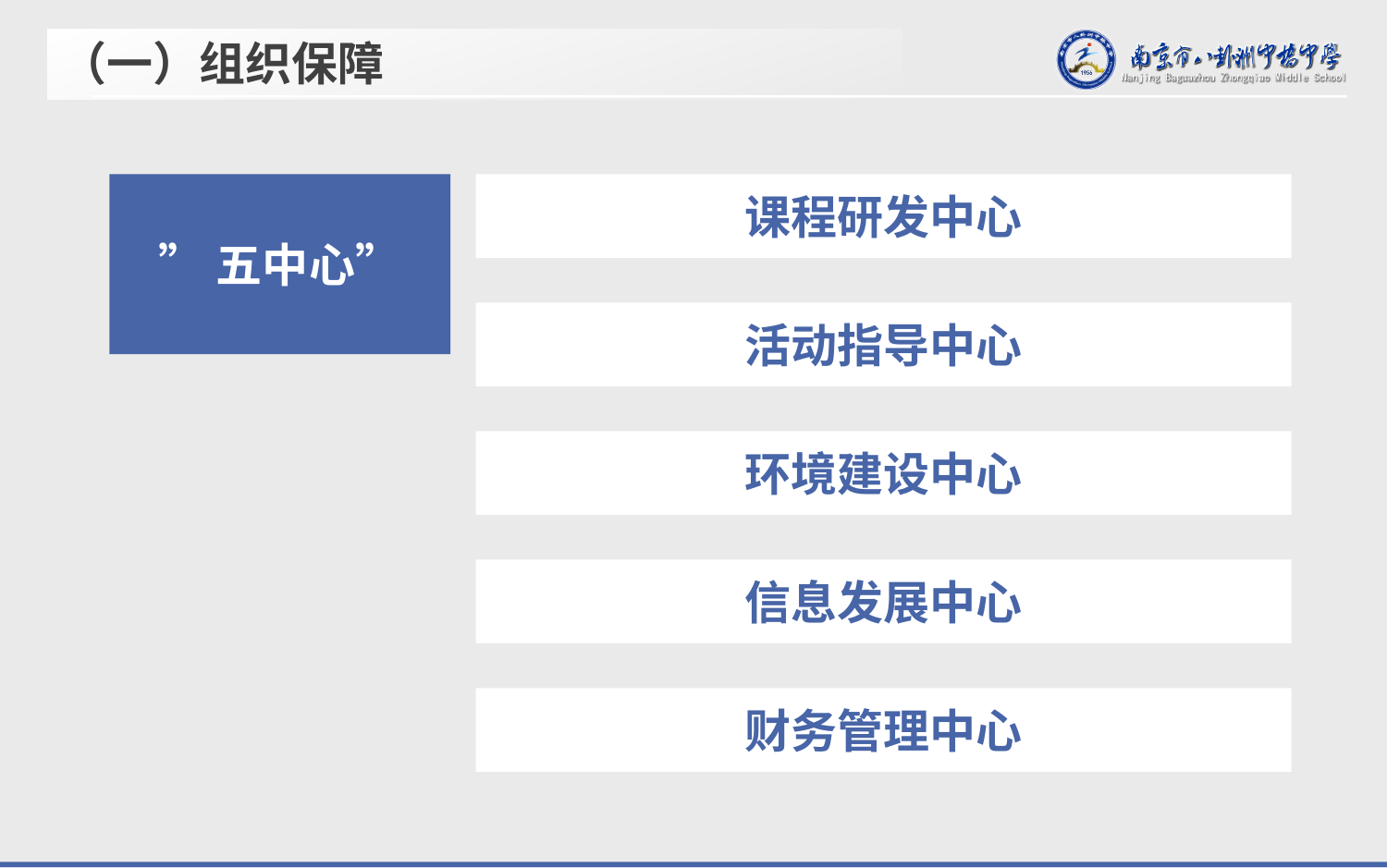

（一）组织保障

”五中心”

课程研发中心
活动指导中心
环境建设中心
信息发展中心
财务管理中心